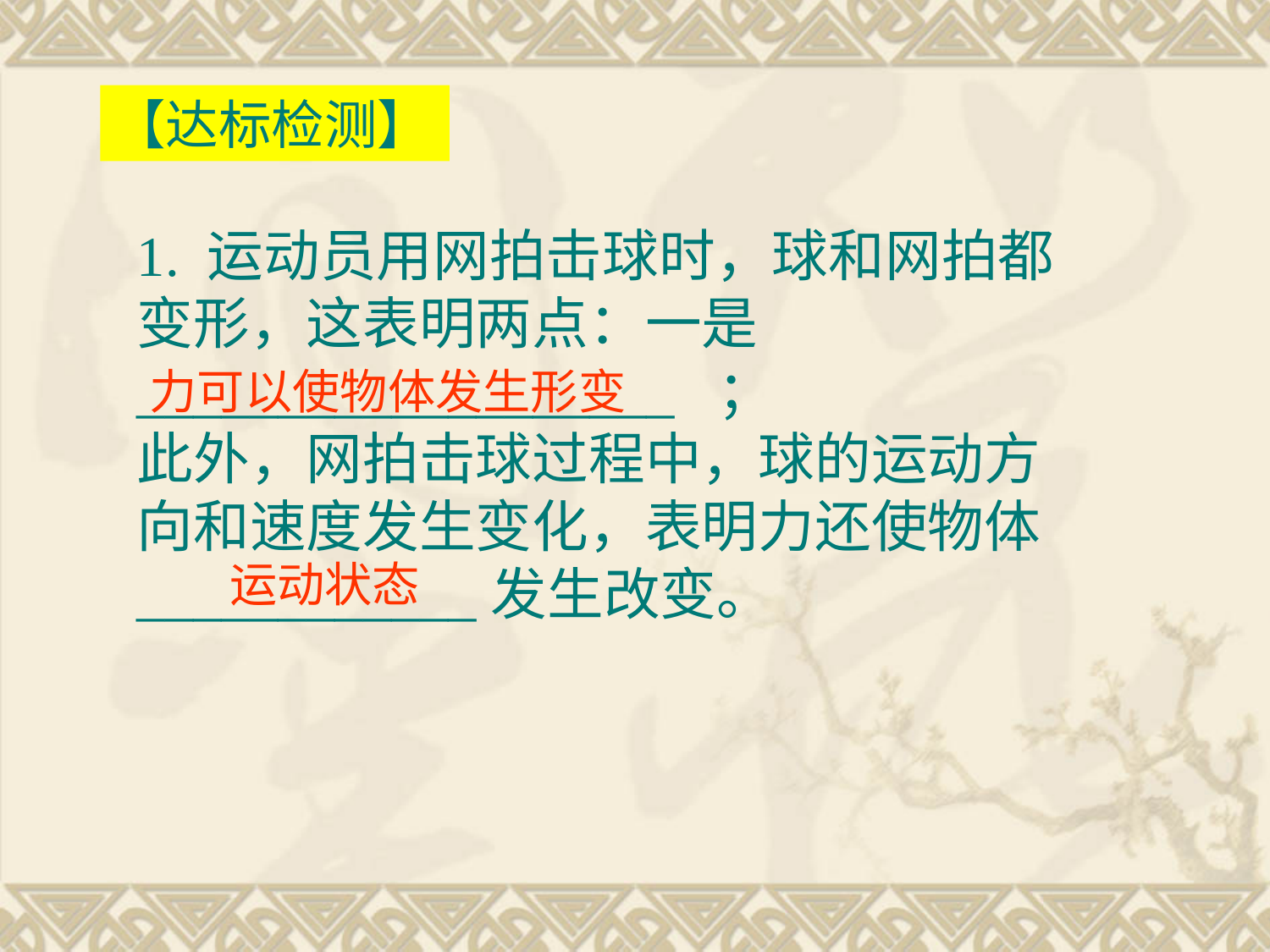

【达标检测】

1. 运动员用网拍击球时，球和网拍都变形，这表明两点：一是___________________  ；
此外，网拍击球过程中，球的运动方向和速度发生变化，表明力还使物体____________发生改变。
力可以使物体发生形变
运动状态